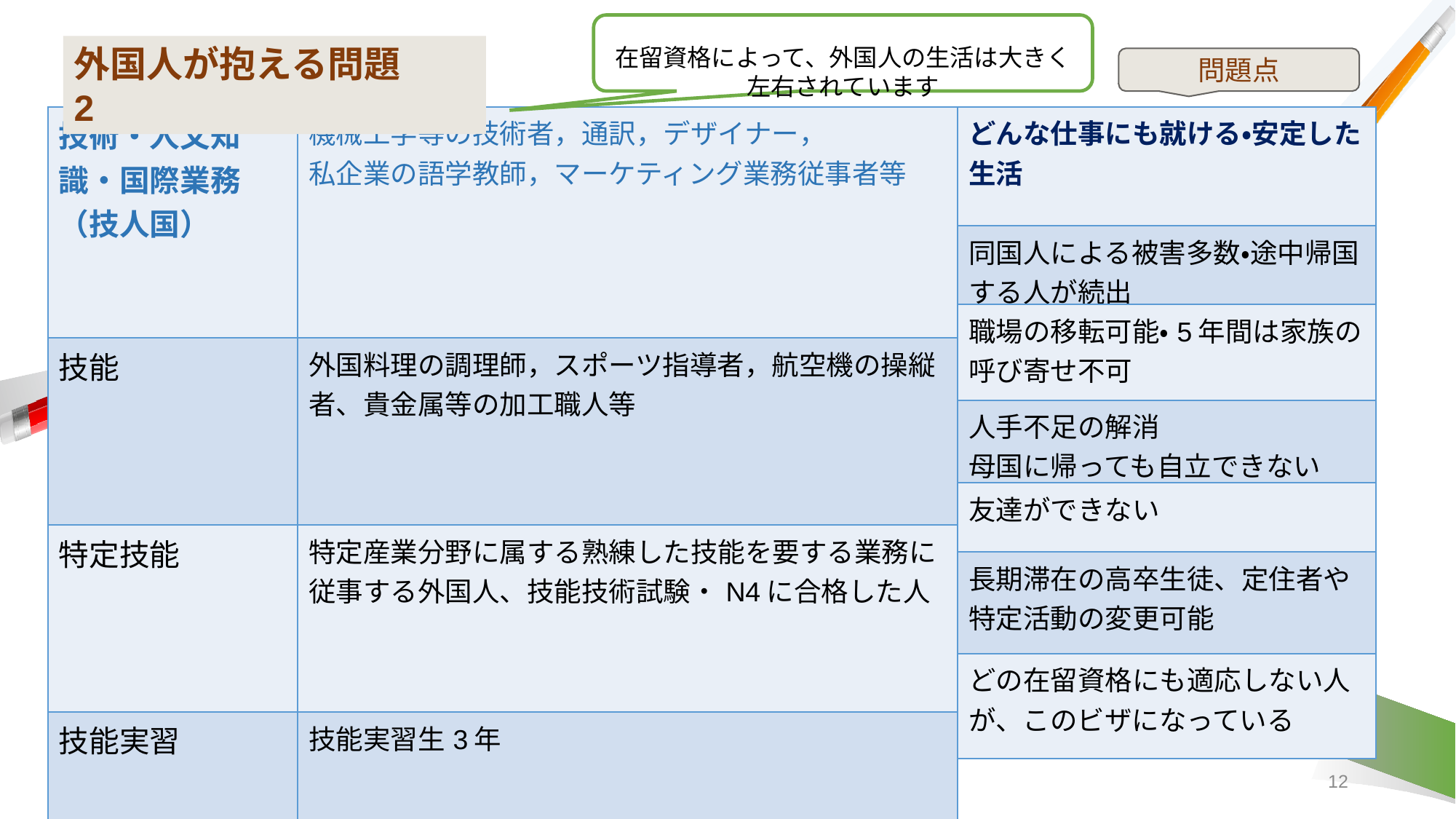

在留資格によって、外国人の生活は大きく左右されています
外国人が抱える問題　2
問題点
| 技術・人文知識・国際業務（技人国） | 機械工学等の技術者，通訳，デザイナー， 私企業の語学教師，マーケティング業務従事者等 |
| --- | --- |
| 技能 | 外国料理の調理師，スポーツ指導者，航空機の操縦者、貴金属等の加工職人等 |
| 特定技能 | 特定産業分野に属する熟練した技能を要する業務に従事する外国人、技能技術試験・N4に合格した人 |
| 技能実習 | 技能実習生3年 |
| 留学 | 大学，短期大学，高等専門学校，高等学校， 中学校及び小学校等の学生・生徒 |
| 家族滞在 | 在留外国人が扶養する配偶者・子 |
| 特定活動 | ワーキング・ホリデー，経済連携協定に基づく 外国人看護師・介護福祉士候補者等 |
| どんな仕事にも就ける・安定した生活 |
| --- |
| 同国人による被害多数・途中帰国する人が続出 |
| 職場の移転可能・5年間は家族の呼び寄せ不可 |
| 人手不足の解消 母国に帰っても自立できない |
| 友達ができない |
| 長期滞在の高卒生徒、定住者や特定活動の変更可能 |
| どの在留資格にも適応しない人が、このビザになっている |
12